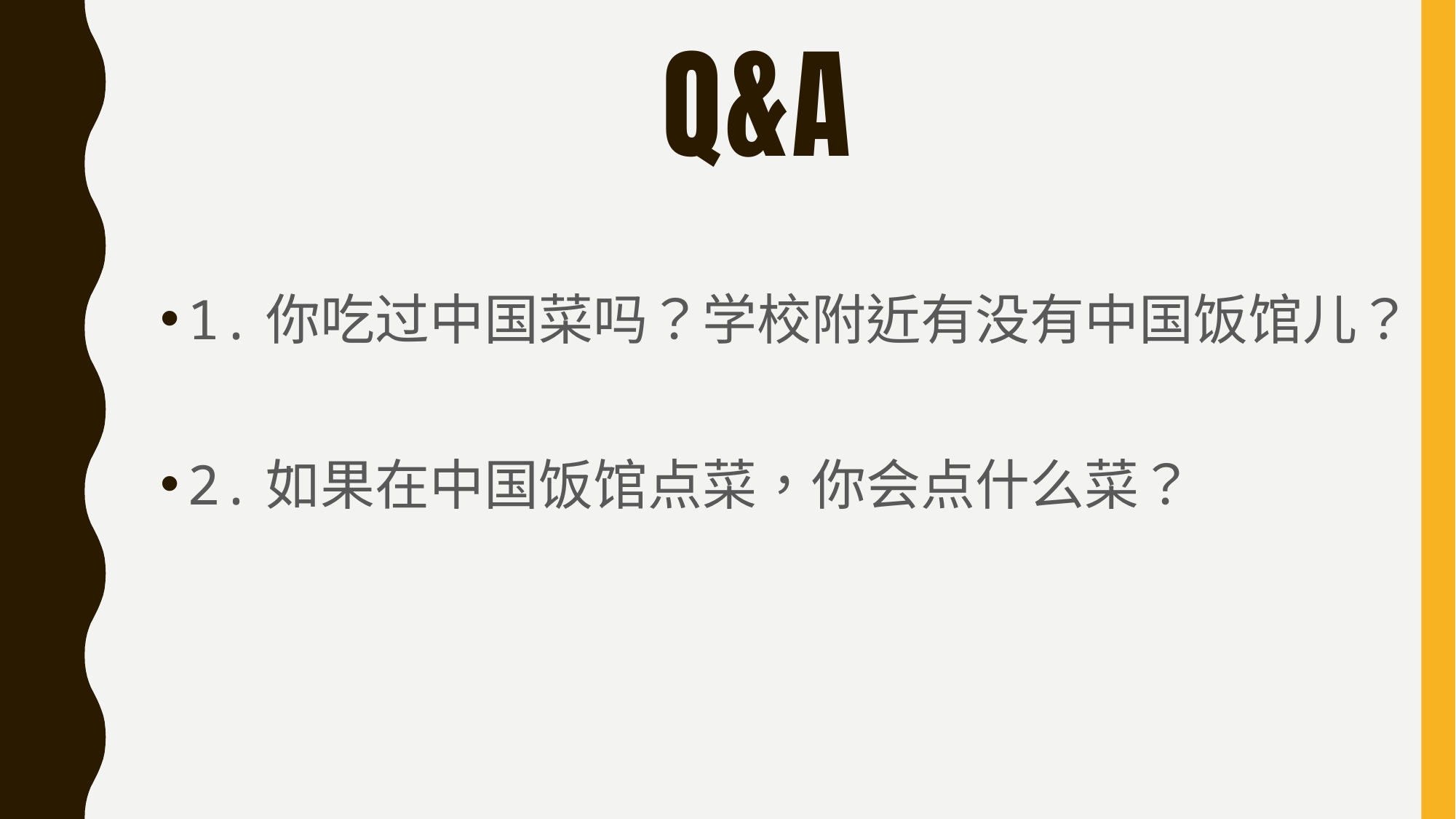

# Q&A
1.你吃过中国菜吗？学校附近有没有中国饭馆儿？

2.如果在中国饭馆点菜，你会点什么菜？